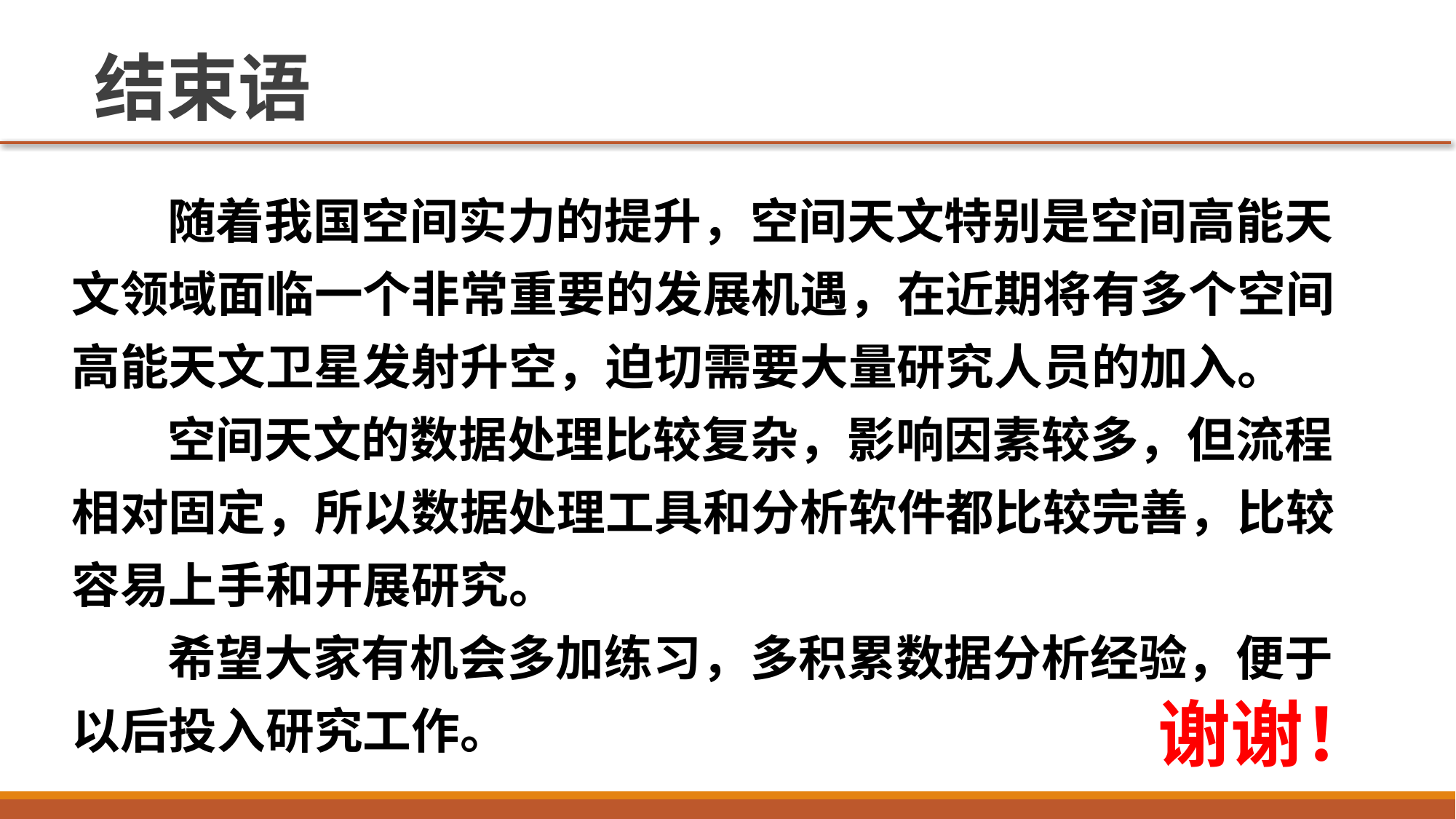

# 结束语
随着我国空间实力的提升，空间天文特别是空间高能天文领域面临一个非常重要的发展机遇，在近期将有多个空间高能天文卫星发射升空，迫切需要大量研究人员的加入。
空间天文的数据处理比较复杂，影响因素较多，但流程相对固定，所以数据处理工具和分析软件都比较完善，比较容易上手和开展研究。
希望大家有机会多加练习，多积累数据分析经验，便于以后投入研究工作。
谢谢！